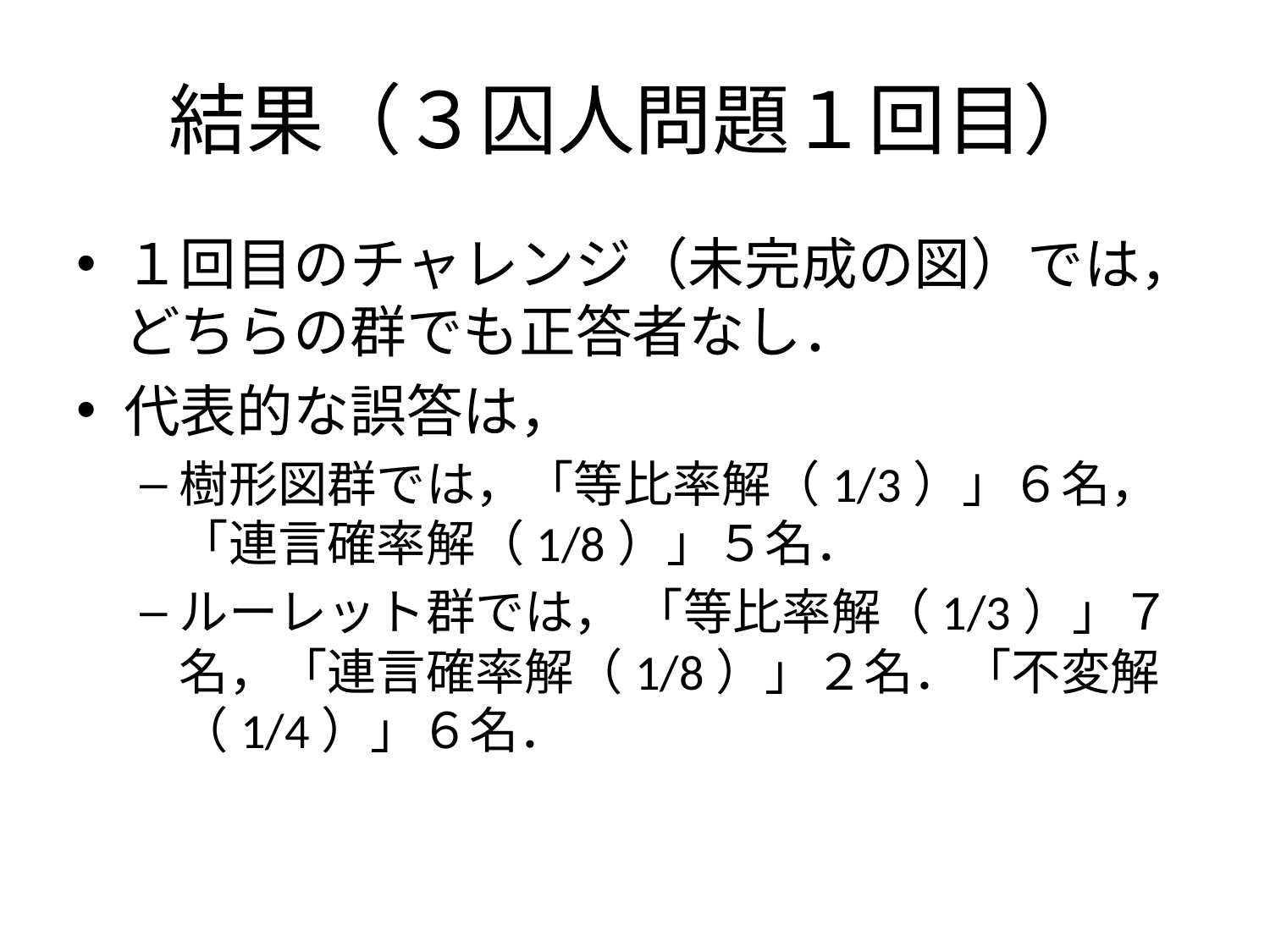

# 結果（３囚人問題１回目）
１回目のチャレンジ（未完成の図）では，どちらの群でも正答者なし．
代表的な誤答は，
樹形図群では，「等比率解（1/3）」６名，「連言確率解（1/8）」５名．
ルーレット群では， 「等比率解（1/3）」７名，「連言確率解（1/8）」２名．「不変解（1/4）」６名．